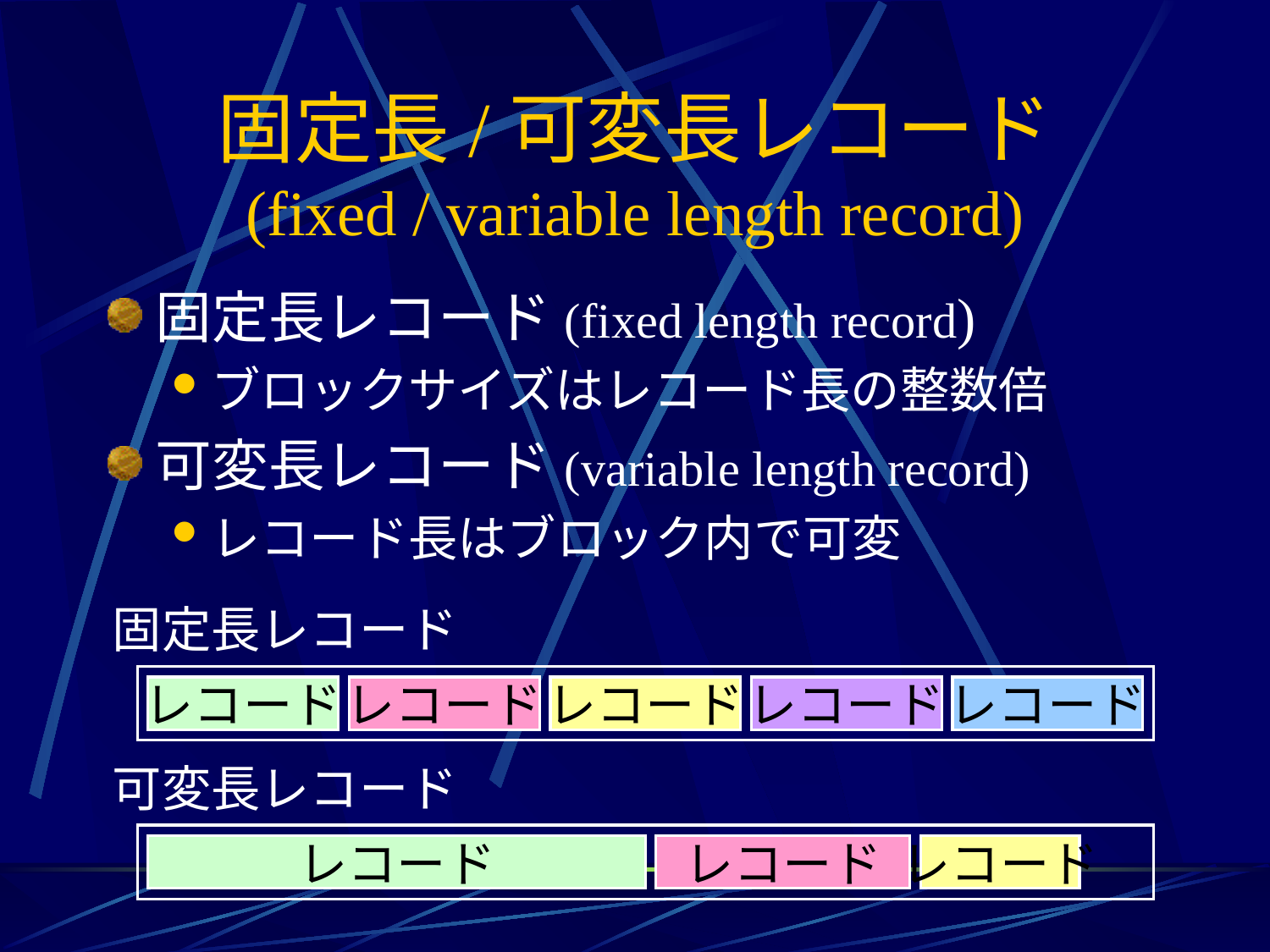

# 固定長/可変長レコード (fixed / variable length record)
固定長レコード(fixed length record)
ブロックサイズはレコード長の整数倍
可変長レコード(variable length record)
レコード長はブロック内で可変
固定長レコード

レコード
レコード
レコード
レコード
レコード
可変長レコード

レコード
レコード
レコード